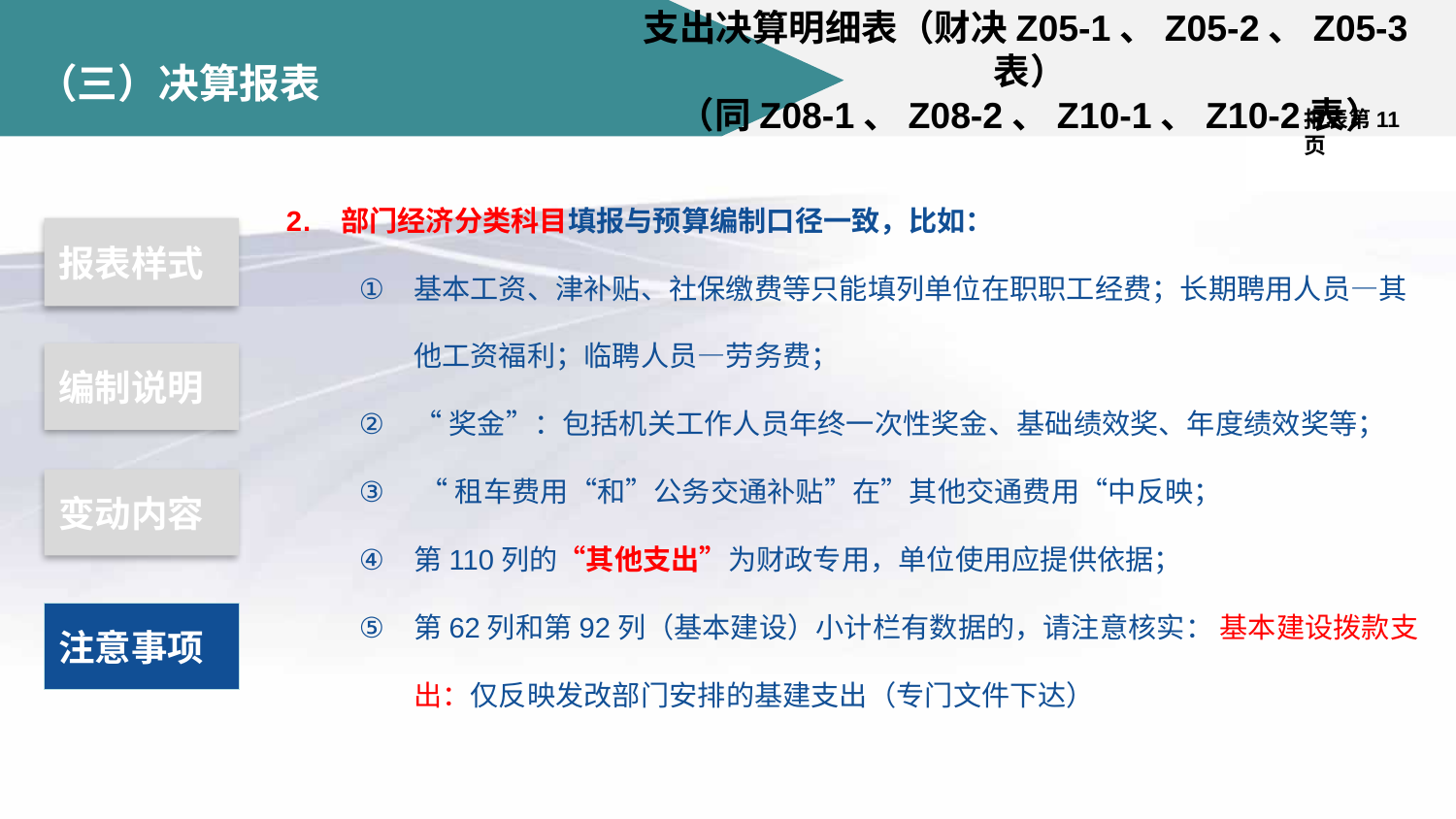

支出决算明细表（财决Z05-1、Z05-2、Z05-3表）
（同Z08-1、Z08-2、Z10-1、Z10-2表）
# （三）决算报表
报表第11页
部门经济分类科目填报与预算编制口径一致，比如：
基本工资、津补贴、社保缴费等只能填列单位在职职工经费；长期聘用人员—其他工资福利；临聘人员—劳务费；
“奖金”：包括机关工作人员年终一次性奖金、基础绩效奖、年度绩效奖等；
 “租车费用“和”公务交通补贴”在”其他交通费用“中反映；
第110列的“其他支出”为财政专用，单位使用应提供依据；
第62列和第92列（基本建设）小计栏有数据的，请注意核实： 基本建设拨款支出：仅反映发改部门安排的基建支出（专门文件下达）

报表样式
编制说明
变动内容
注意事项
54